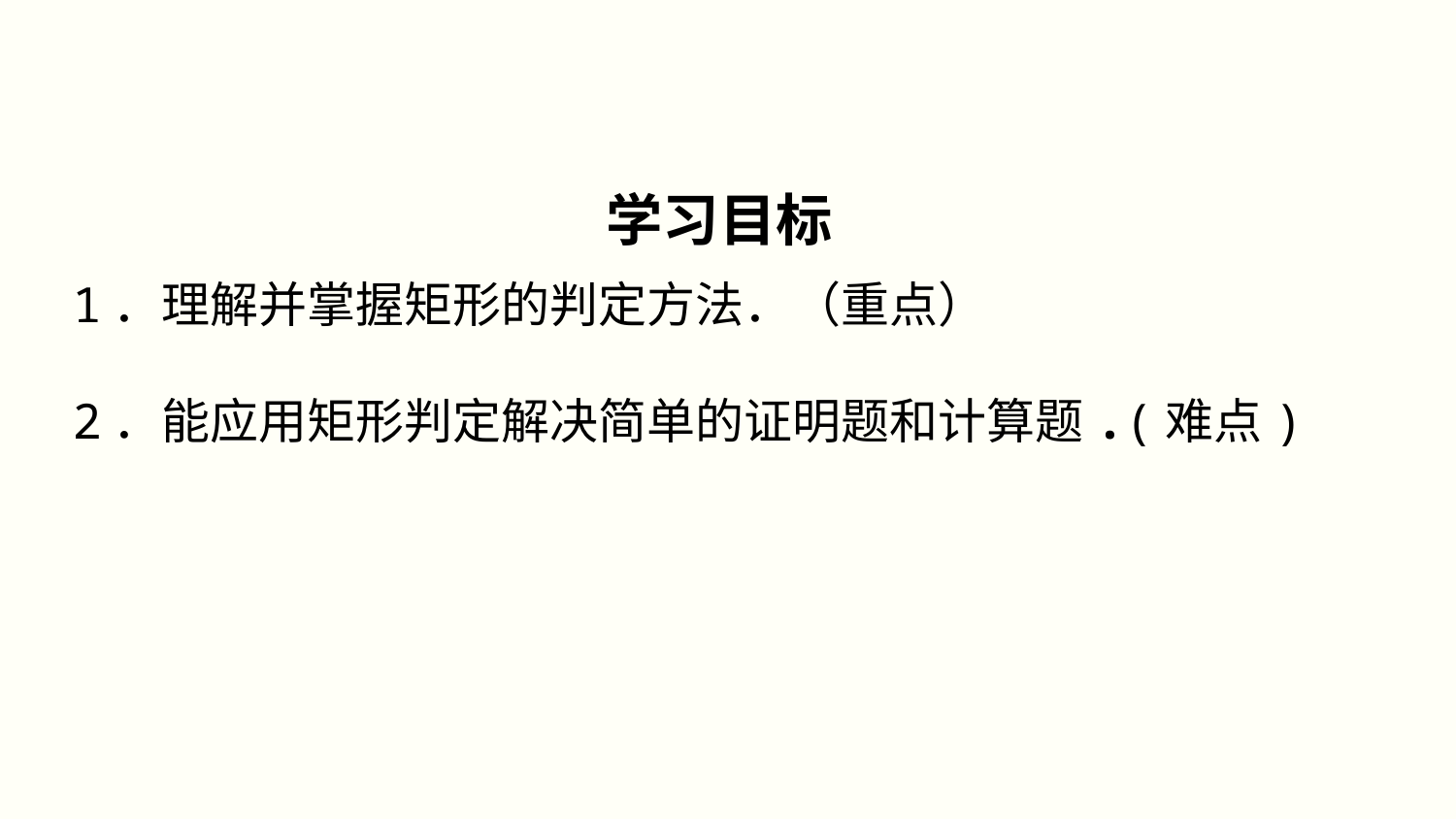

学习目标
1．理解并掌握矩形的判定方法．（重点）
2．能应用矩形判定解决简单的证明题和计算题.(难点)